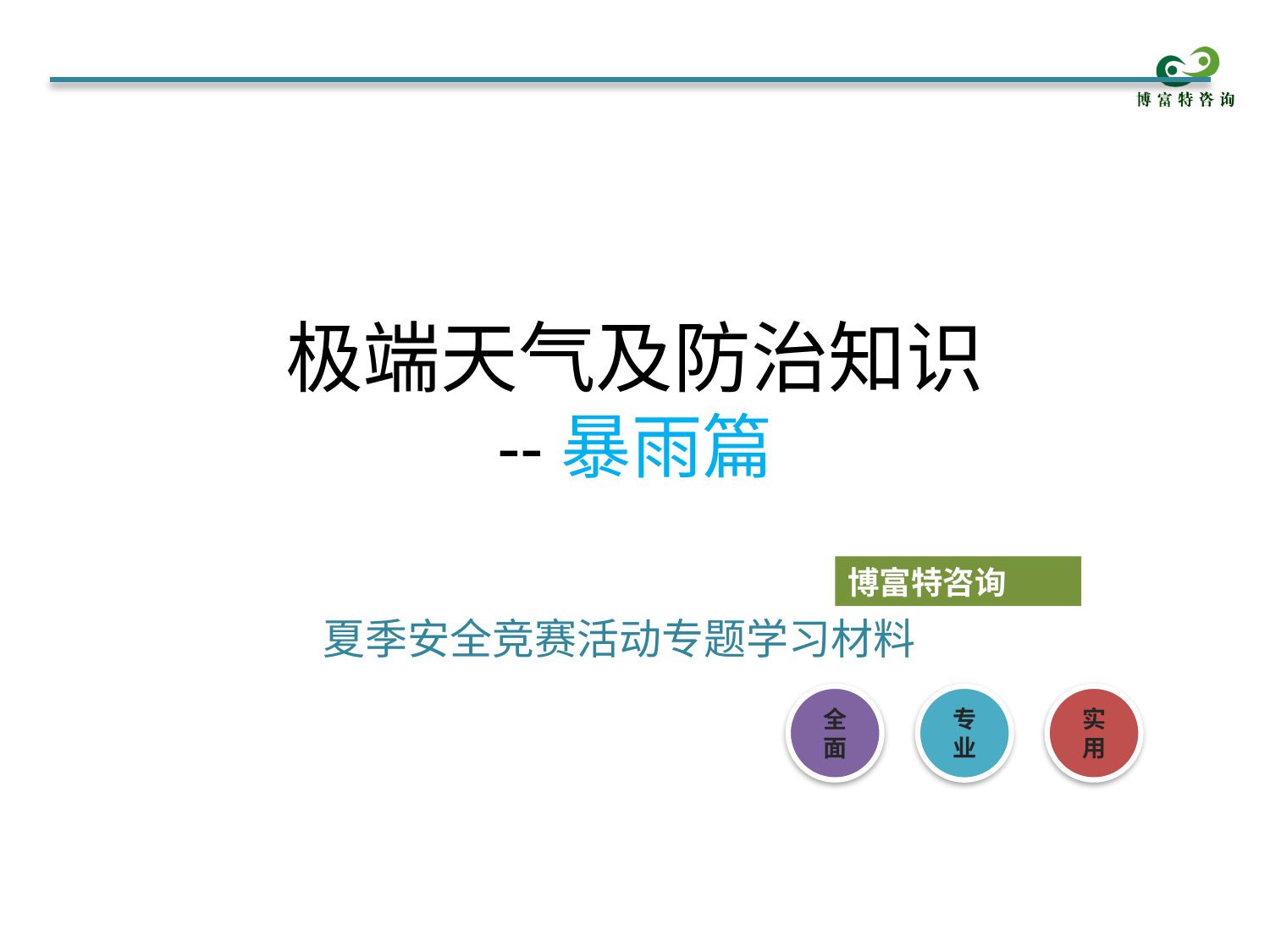

# 极端天气及防治知识 --暴雨篇
博富特咨询
夏季安全竞赛活动专题学习材料

全面
实用
专业